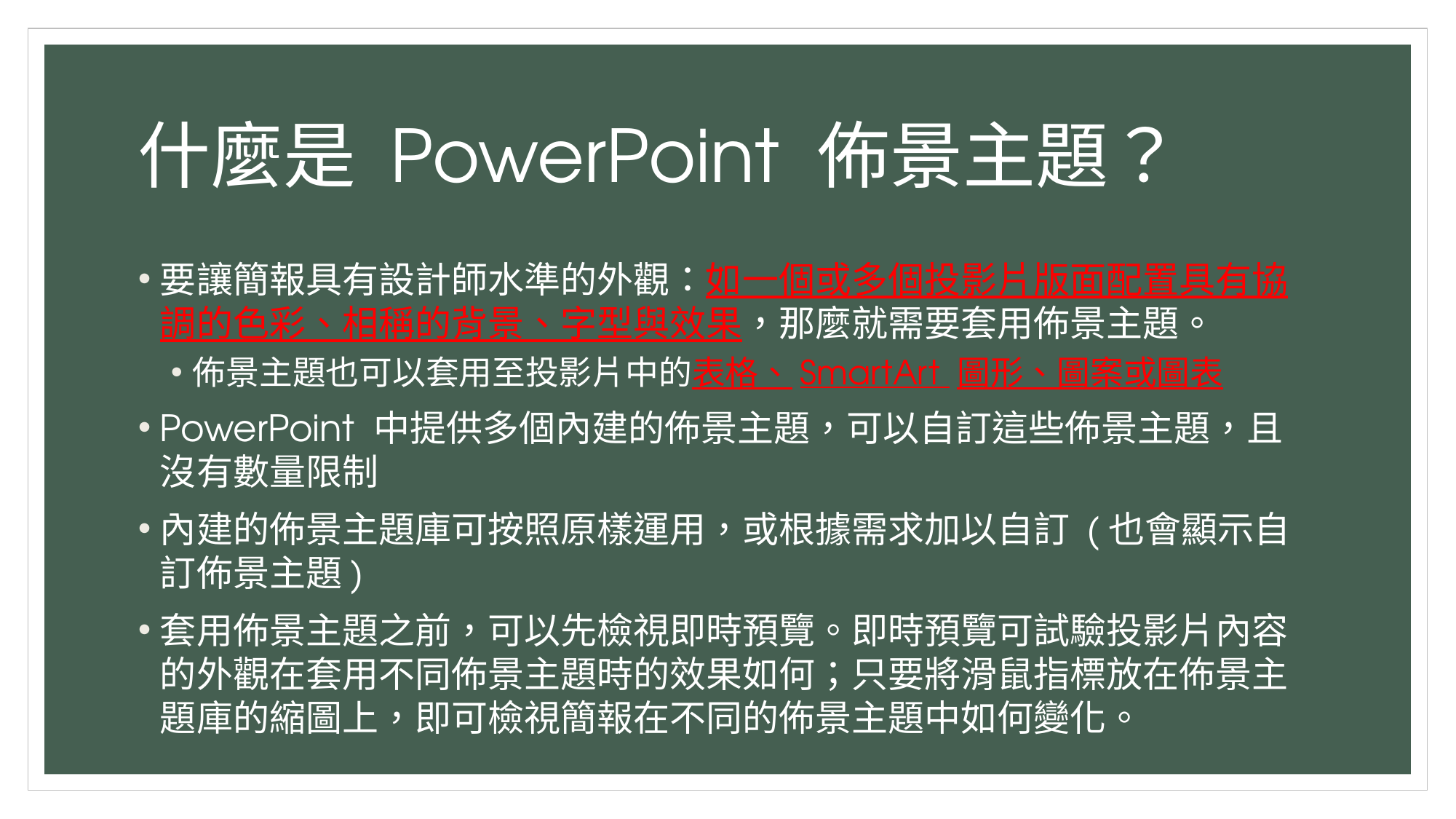

# 什麼是 PowerPoint 佈景主題？
要讓簡報具有設計師水準的外觀：如一個或多個投影片版面配置具有協調的色彩、相稱的背景、字型與效果，那麼就需要套用佈景主題。
佈景主題也可以套用至投影片中的表格、SmartArt 圖形、圖案或圖表
PowerPoint 中提供多個內建的佈景主題，可以自訂這些佈景主題，且沒有數量限制
內建的佈景主題庫可按照原樣運用，或根據需求加以自訂 (也會顯示自訂佈景主題)
套用佈景主題之前，可以先檢視即時預覽。即時預覽可試驗投影片內容的外觀在套用不同佈景主題時的效果如何；只要將滑鼠指標放在佈景主題庫的縮圖上，即可檢視簡報在不同的佈景主題中如何變化。